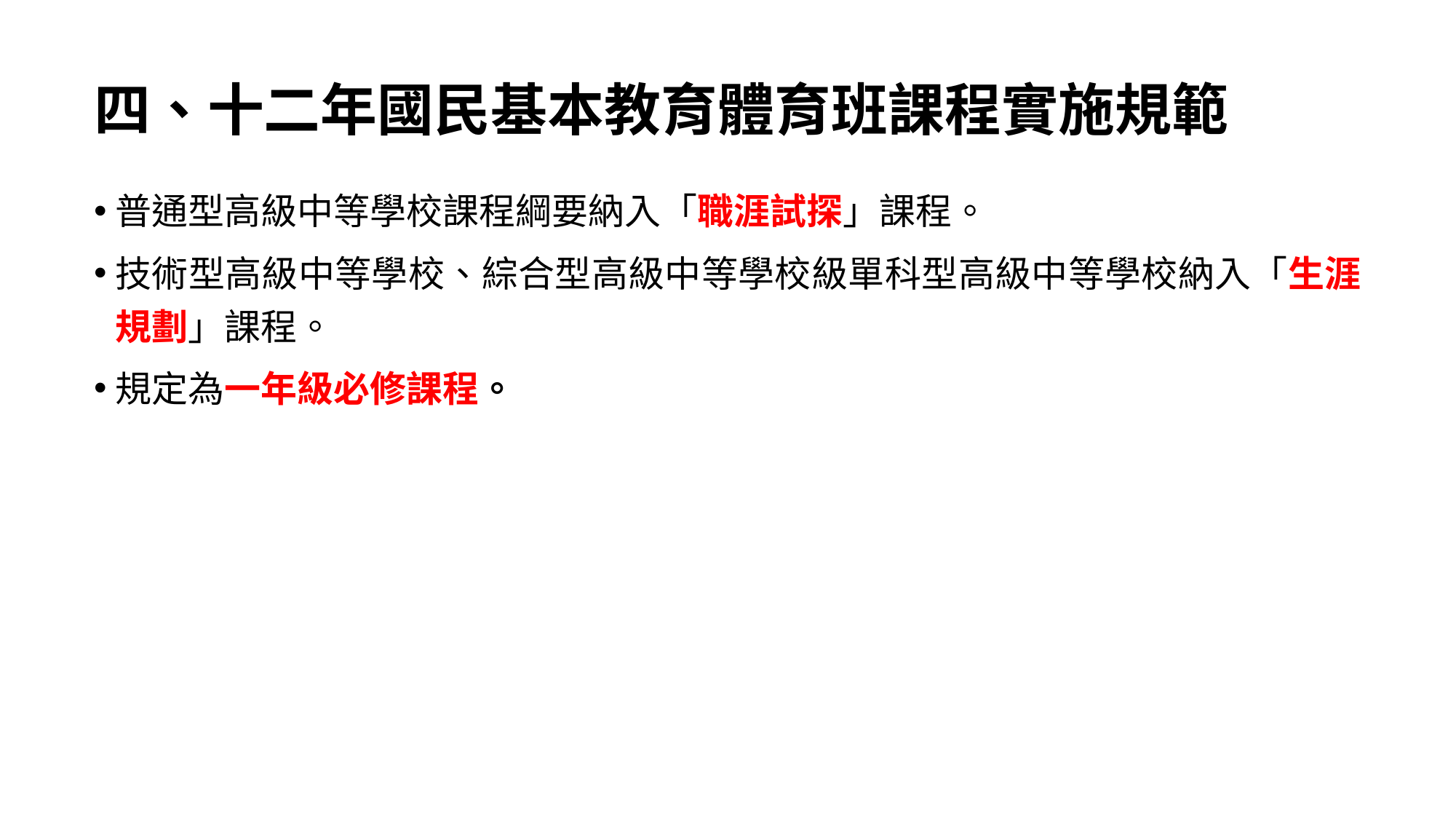

# 四、十二年國民基本教育體育班課程實施規範
普通型高級中等學校課程綱要納入「職涯試探」課程。
技術型高級中等學校、綜合型高級中等學校級單科型高級中等學校納入「生涯規劃」課程。
規定為一年級必修課程。